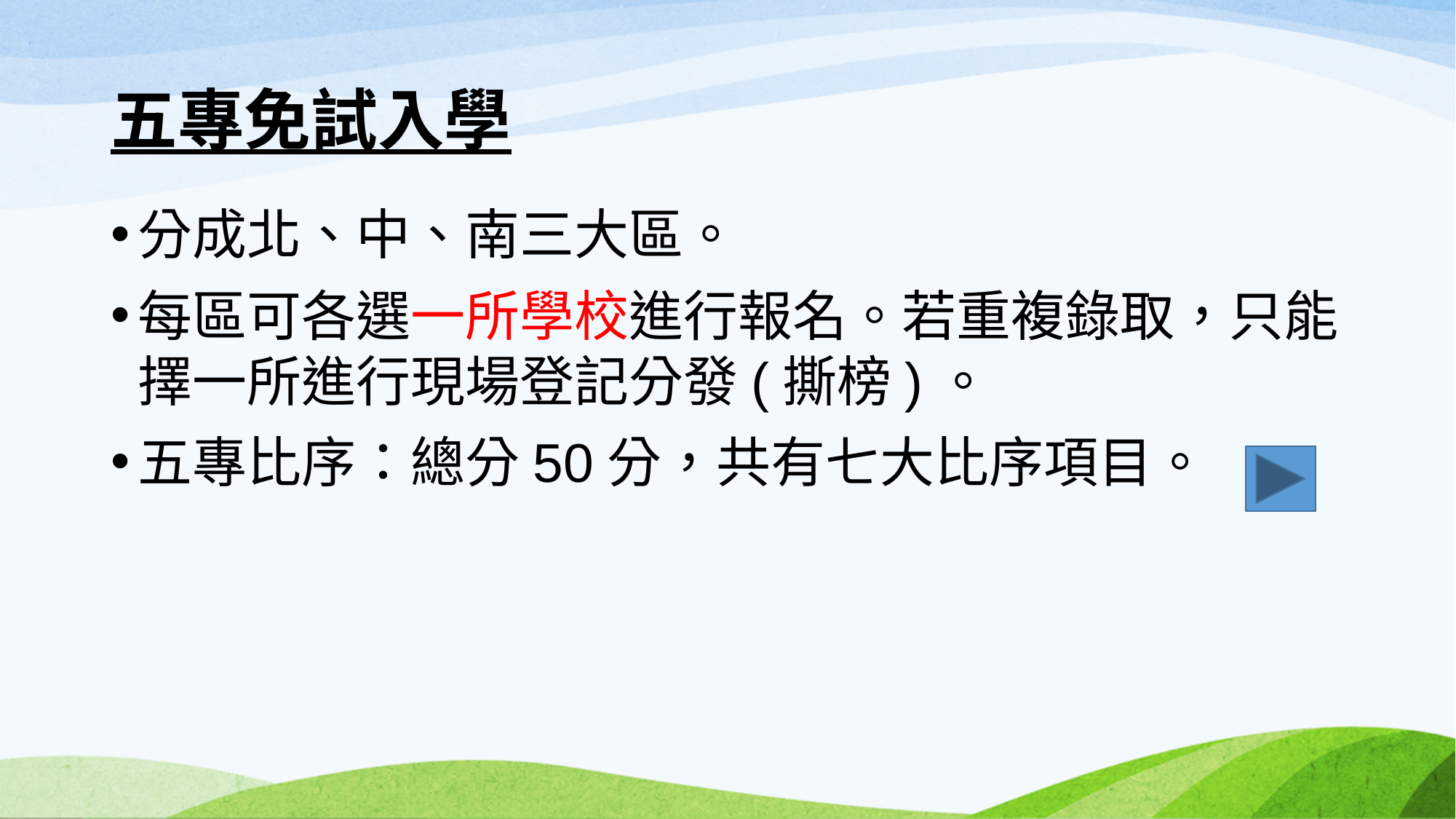

# 五專免試入學
分成北、中、南三大區。
每區可各選一所學校進行報名。若重複錄取，只能擇一所進行現場登記分發(撕榜)。
五專比序：總分50分，共有七大比序項目。